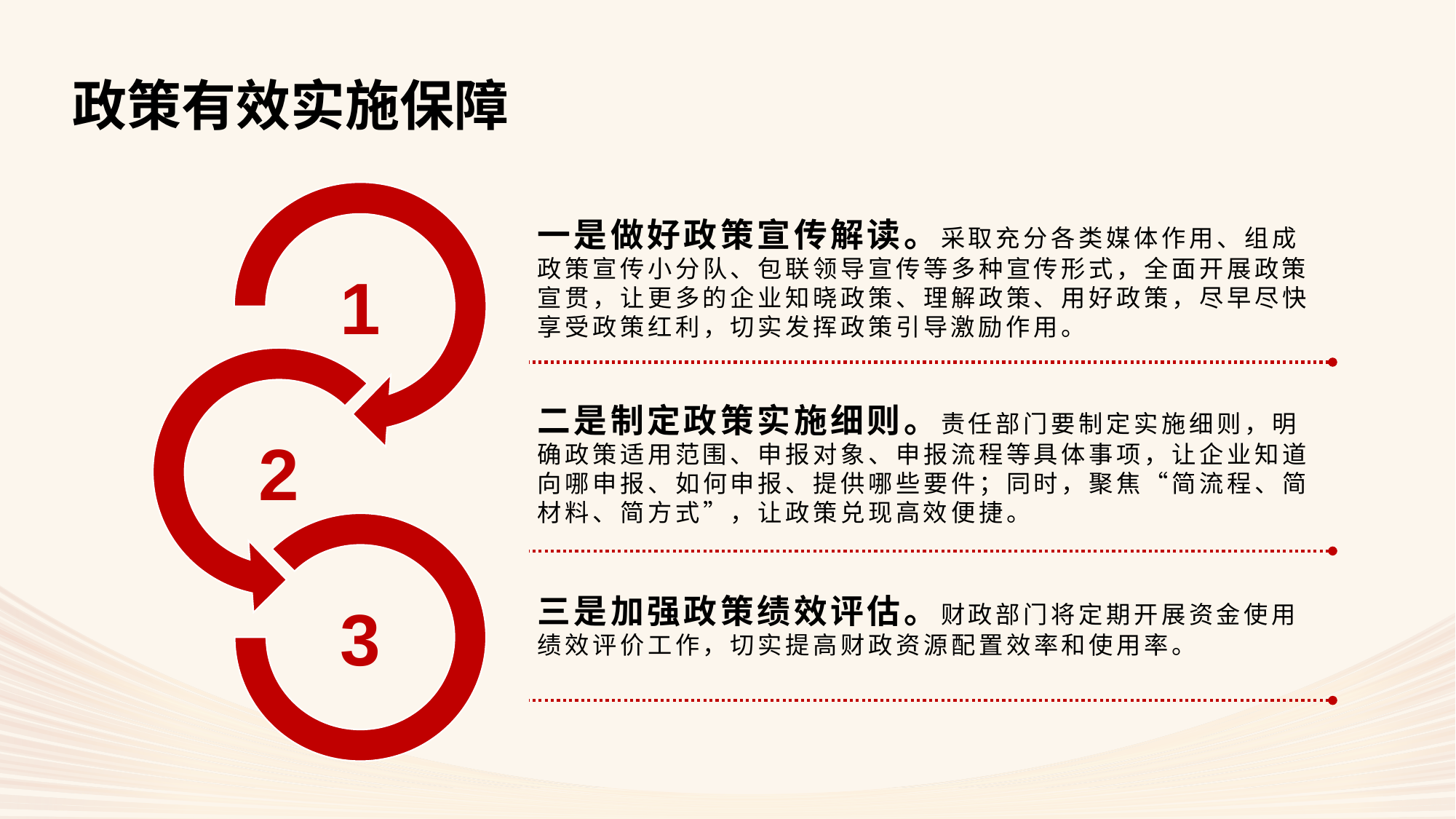

政策有效实施保障

一是做好政策宣传解读。采取充分各类媒体作用、组成政策宣传小分队、包联领导宣传等多种宣传形式，全面开展政策宣贯，让更多的企业知晓政策、理解政策、用好政策，尽早尽快享受政策红利，切实发挥政策引导激励作用。
1

二是制定政策实施细则。责任部门要制定实施细则，明确政策适用范围、申报对象、申报流程等具体事项，让企业知道向哪申报、如何申报、提供哪些要件；同时，聚焦“简流程、简材料、简方式”，让政策兑现高效便捷。
2

三是加强政策绩效评估。财政部门将定期开展资金使用绩效评价工作，切实提高财政资源配置效率和使用率。
3